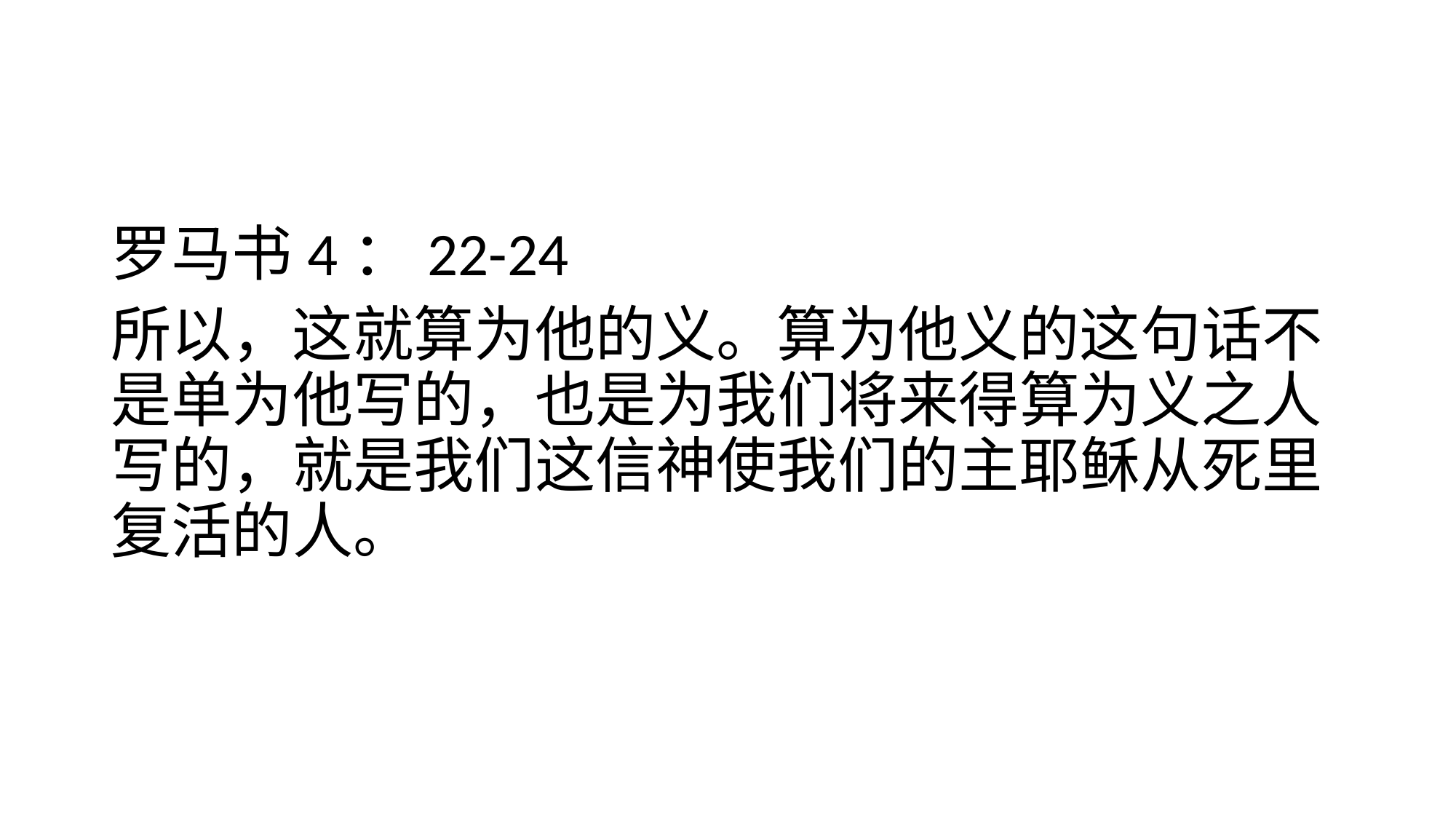

#
罗马书4：22-24
所以，这就算为他的义。算为他义的这句话不是单为他写的，也是为我们将来得算为义之人写的，就是我们这信神使我们的主耶稣从死里复活的人。